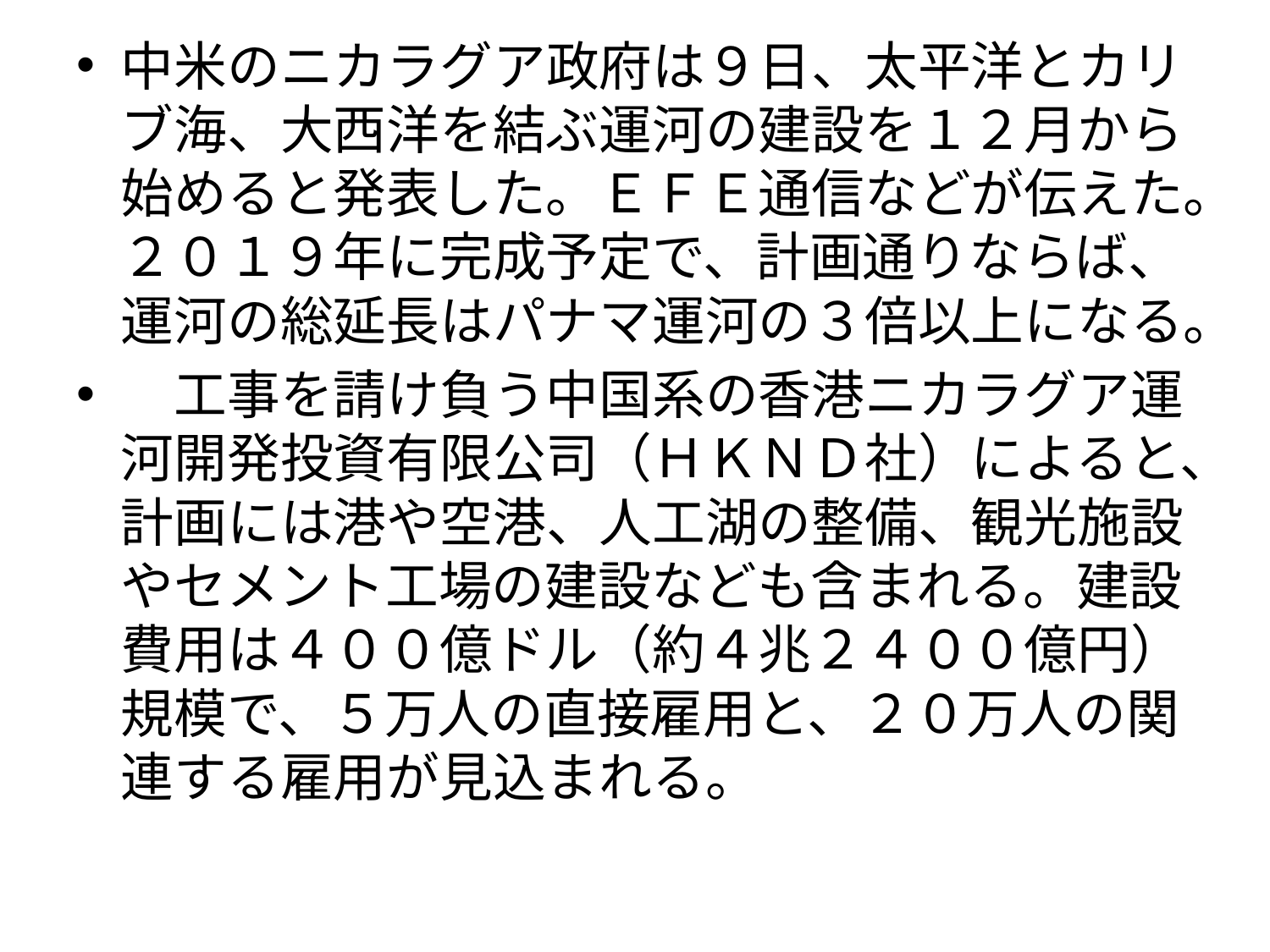

中米のニカラグア政府は９日、太平洋とカリブ海、大西洋を結ぶ運河の建設を１２月から始めると発表した。ＥＦＥ通信などが伝えた。２０１９年に完成予定で、計画通りならば、運河の総延長はパナマ運河の３倍以上になる。
　工事を請け負う中国系の香港ニカラグア運河開発投資有限公司（ＨＫＮＤ社）によると、計画には港や空港、人工湖の整備、観光施設やセメント工場の建設なども含まれる。建設費用は４００億ドル（約４兆２４００億円）規模で、５万人の直接雇用と、２０万人の関連する雇用が見込まれる。